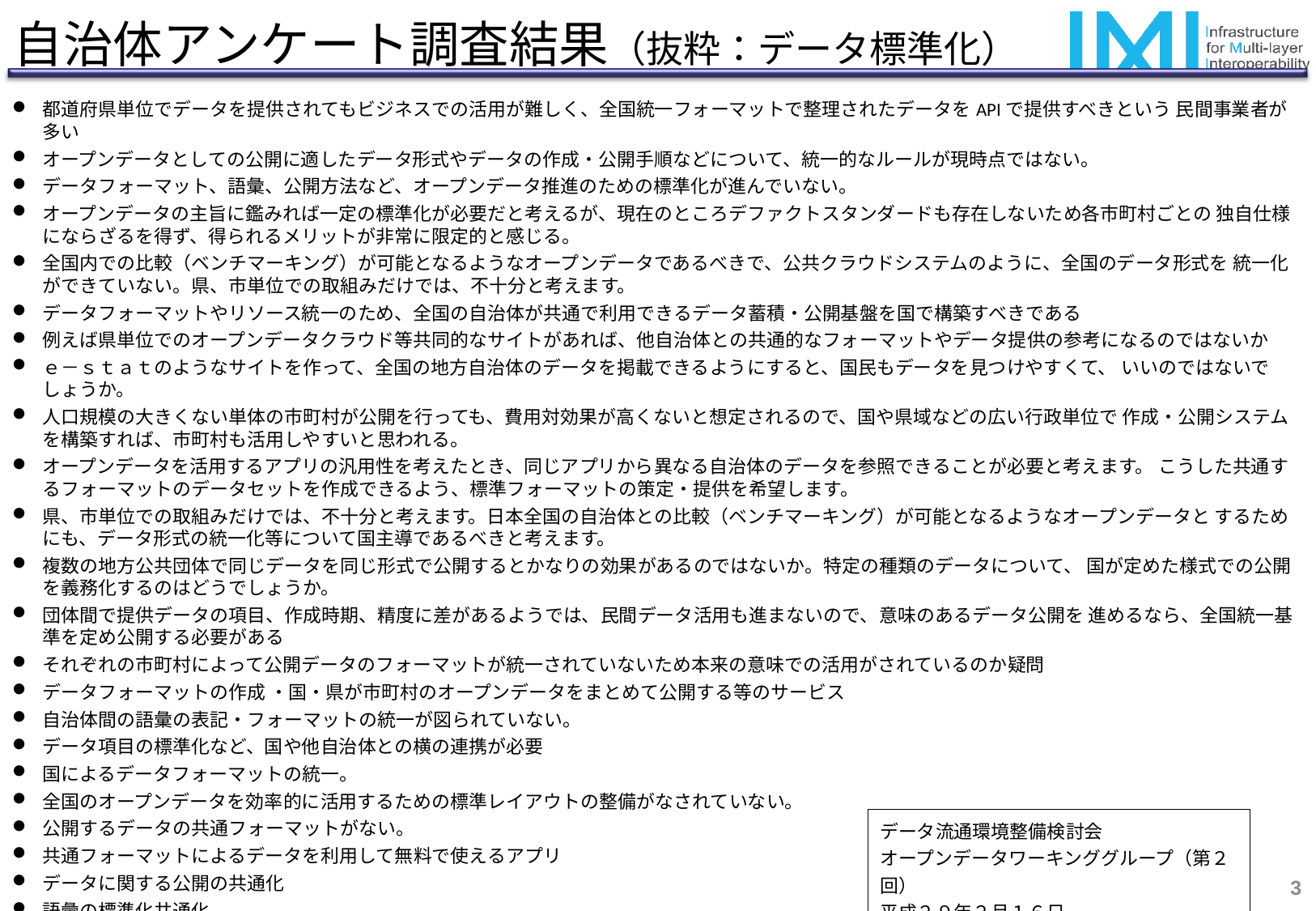

# 自治体アンケート調査結果（抜粋：データ標準化）
都道府県単位でデータを提供されてもビジネスでの活用が難しく、全国統一フォーマットで整理されたデータをAPIで提供すべきという 民間事業者が多い
オープンデータとしての公開に適したデータ形式やデータの作成・公開手順などについて、統一的なルールが現時点ではない。
データフォーマット、語彙、公開方法など、オープンデータ推進のための標準化が進んでいない。
オープンデータの主旨に鑑みれば一定の標準化が必要だと考えるが、現在のところデファクトスタンダードも存在しないため各市町村ごとの 独自仕様にならざるを得ず、得られるメリットが非常に限定的と感じる。
全国内での比較（ベンチマーキング）が可能となるようなオープンデータであるべきで、公共クラウドシステムのように、全国のデータ形式を 統一化ができていない。県、市単位での取組みだけでは、不十分と考えます。
データフォーマットやリソース統一のため、全国の自治体が共通で利用できるデータ蓄積・公開基盤を国で構築すべきである
例えば県単位でのオープンデータクラウド等共同的なサイトがあれば、他自治体との共通的なフォーマットやデータ提供の参考になるのではないか
ｅ－ｓｔａｔのようなサイトを作って、全国の地方自治体のデータを掲載できるようにすると、国民もデータを見つけやすくて、 いいのではないでしょうか。
人口規模の大きくない単体の市町村が公開を行っても、費用対効果が高くないと想定されるので、国や県域などの広い行政単位で 作成・公開システムを構築すれば、市町村も活用しやすいと思われる。
オープンデータを活用するアプリの汎用性を考えたとき、同じアプリから異なる自治体のデータを参照できることが必要と考えます。 こうした共通するフォーマットのデータセットを作成できるよう、標準フォーマットの策定・提供を希望します。
県、市単位での取組みだけでは、不十分と考えます。日本全国の自治体との比較（ベンチマーキング）が可能となるようなオープンデータと するためにも、データ形式の統一化等について国主導であるべきと考えます。
複数の地方公共団体で同じデータを同じ形式で公開するとかなりの効果があるのではないか。特定の種類のデータについて、 国が定めた様式での公開を義務化するのはどうでしょうか。
団体間で提供データの項目、作成時期、精度に差があるようでは、民間データ活用も進まないので、意味のあるデータ公開を 進めるなら、全国統一基準を定め公開する必要がある
それぞれの市町村によって公開データのフォーマットが統一されていないため本来の意味での活用がされているのか疑問
データフォーマットの作成 ・国・県が市町村のオープンデータをまとめて公開する等のサービス
自治体間の語彙の表記・フォーマットの統一が図られていない。
データ項目の標準化など、国や他自治体との横の連携が必要
国によるデータフォーマットの統一。
全国のオープンデータを効率的に活用するための標準レイアウトの整備がなされていない。
公開するデータの共通フォーマットがない。
共通フォーマットによるデータを利用して無料で使えるアプリ
データに関する公開の共通化
語彙の標準化共通化
全国の自治体が共通フォーマットによるデータ公開
データ流通環境整備検討会
オープンデータワーキンググループ（第２回）
平成２９年２月１６日
3